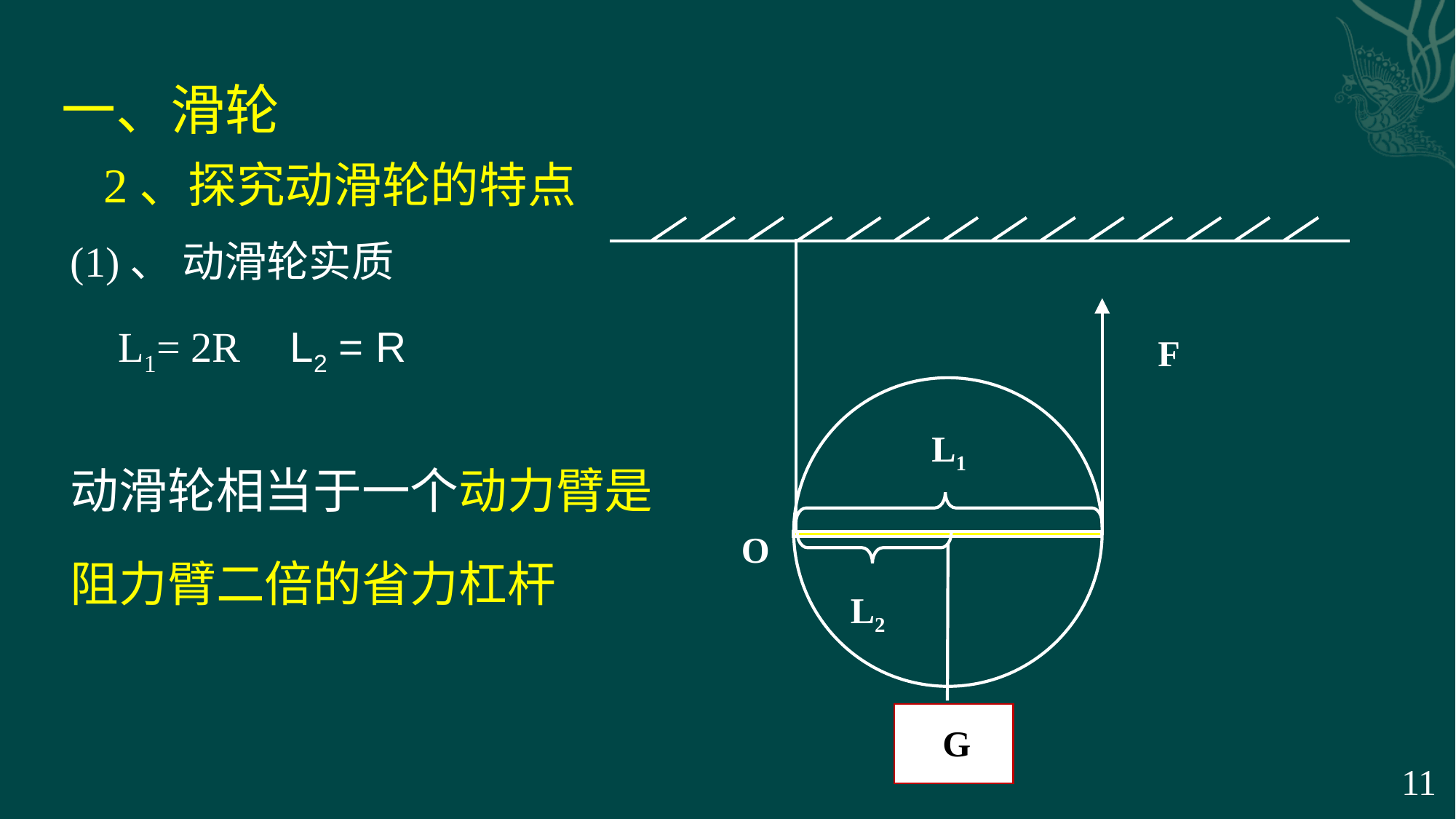

一、滑轮
2、探究动滑轮的特点
(1)、 动滑轮实质
L1= 2R
L2 = R
F

L1
动滑轮相当于一个动力臂是阻力臂二倍的省力杠杆

O

L2

G
11